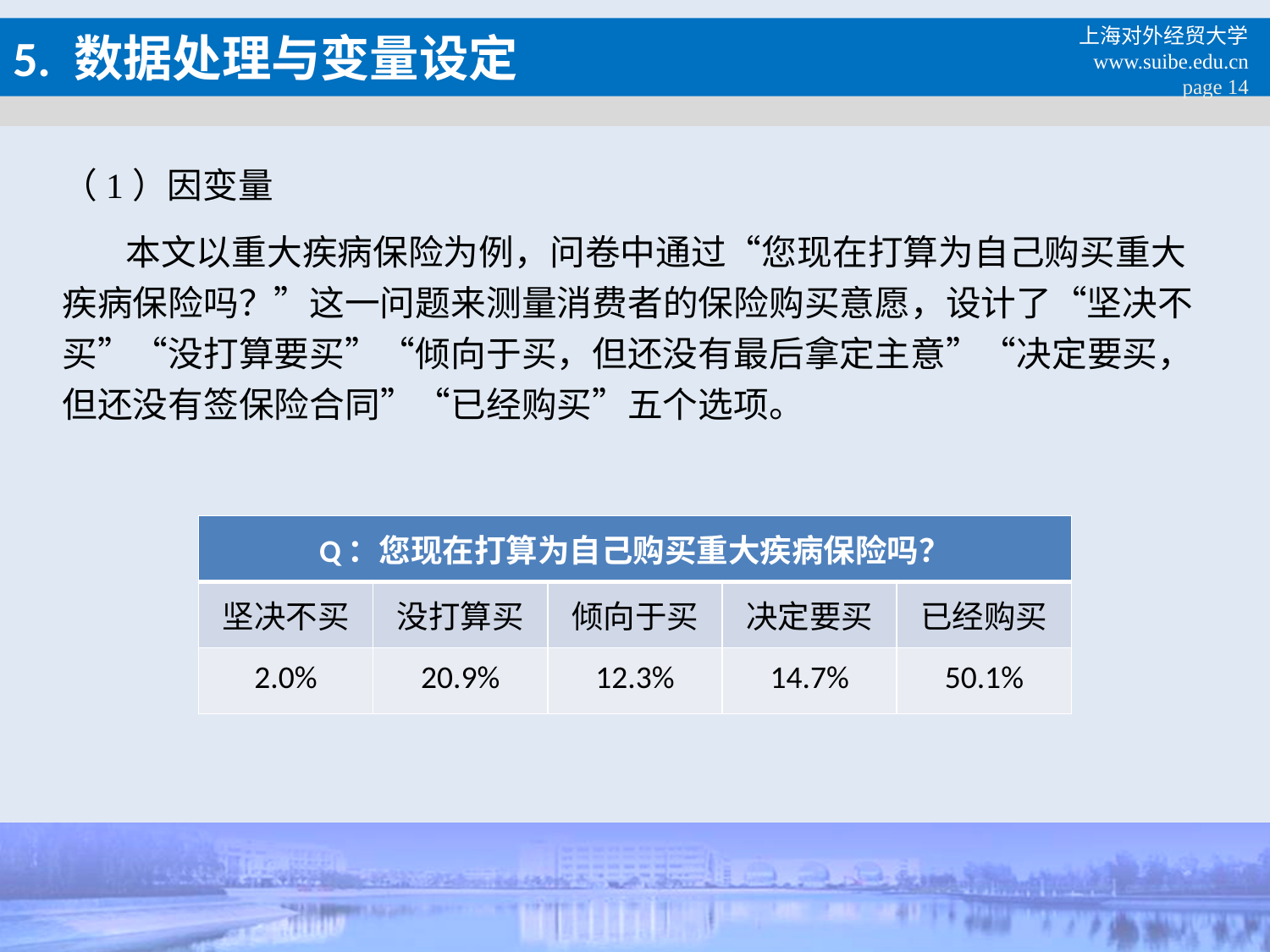

# 5. 数据处理与变量设定
上海对外经贸大学
www.suibe.edu.cn
 page 14
（1）因变量
本文以重大疾病保险为例，问卷中通过“您现在打算为自己购买重大疾病保险吗？”这一问题来测量消费者的保险购买意愿，设计了“坚决不买”“没打算要买”“倾向于买，但还没有最后拿定主意”“决定要买，但还没有签保险合同”“已经购买”五个选项。

| Q：您现在打算为自己购买重大疾病保险吗？ |  |  |  |  |
| --- | --- | --- | --- | --- |
| 坚决不买 | 没打算买 | 倾向于买 | 决定要买 | 已经购买 |
| 2.0% | 20.9% | 12.3% | 14.7% | 50.1% |